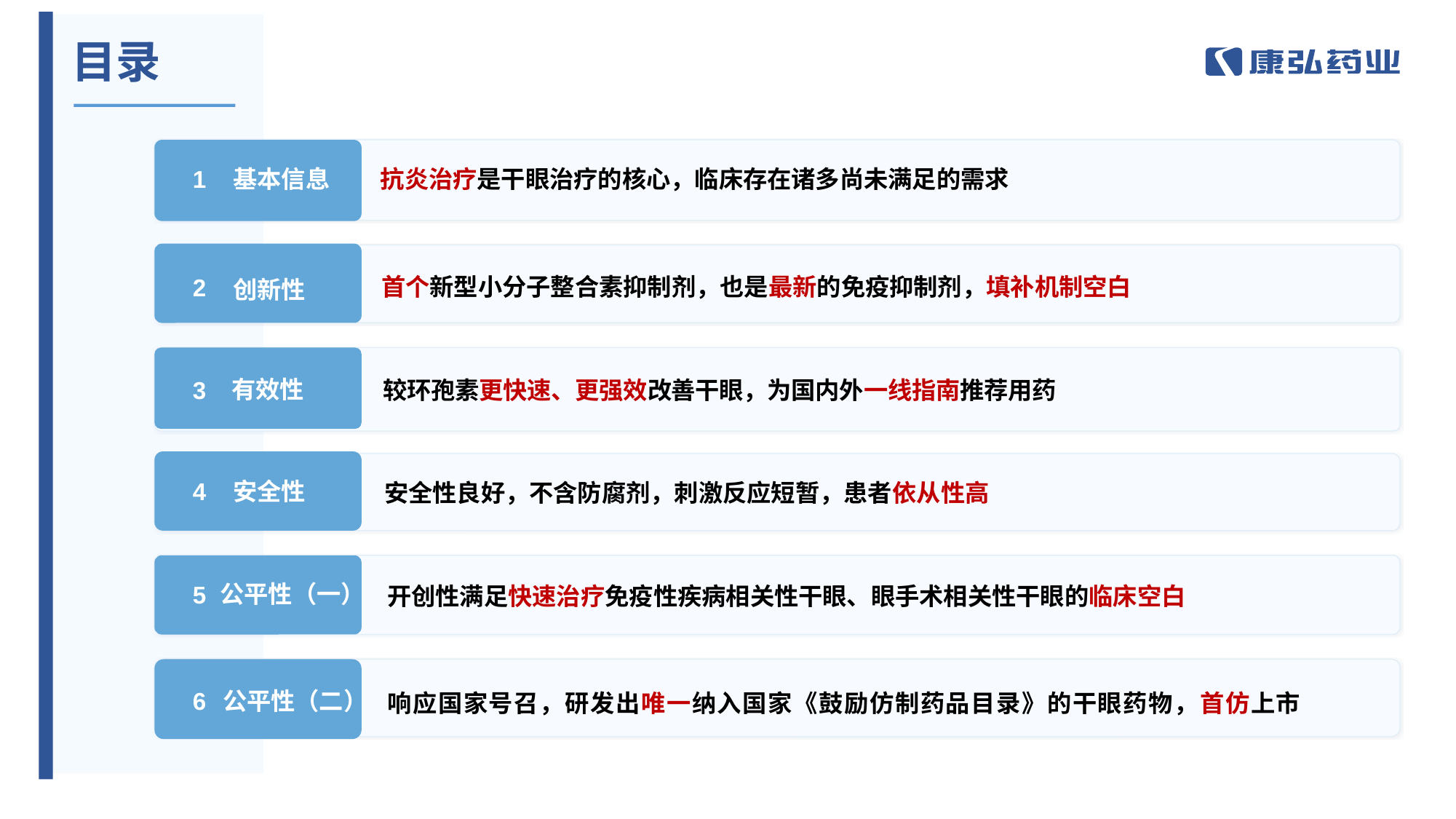

目录

基本信息
1
抗炎治疗是干眼治疗的核心，临床存在诸多尚未满足的需求

创新性
2
首个新型小分子整合素抑制剂，也是最新的免疫抑制剂，填补机制空白

3
有效性
较环孢素更快速、更强效改善干眼，为国内外一线指南推荐用药

安全性
4
安全性良好，不含防腐剂，刺激反应短暂，患者依从性高
公平性（一）

5
开创性满足快速治疗免疫性疾病相关性干眼、眼手术相关性干眼的临床空白

公平性（二）
6
响应国家号召，研发出唯一纳入国家《鼓励仿制药品目录》的干眼药物，首仿上市